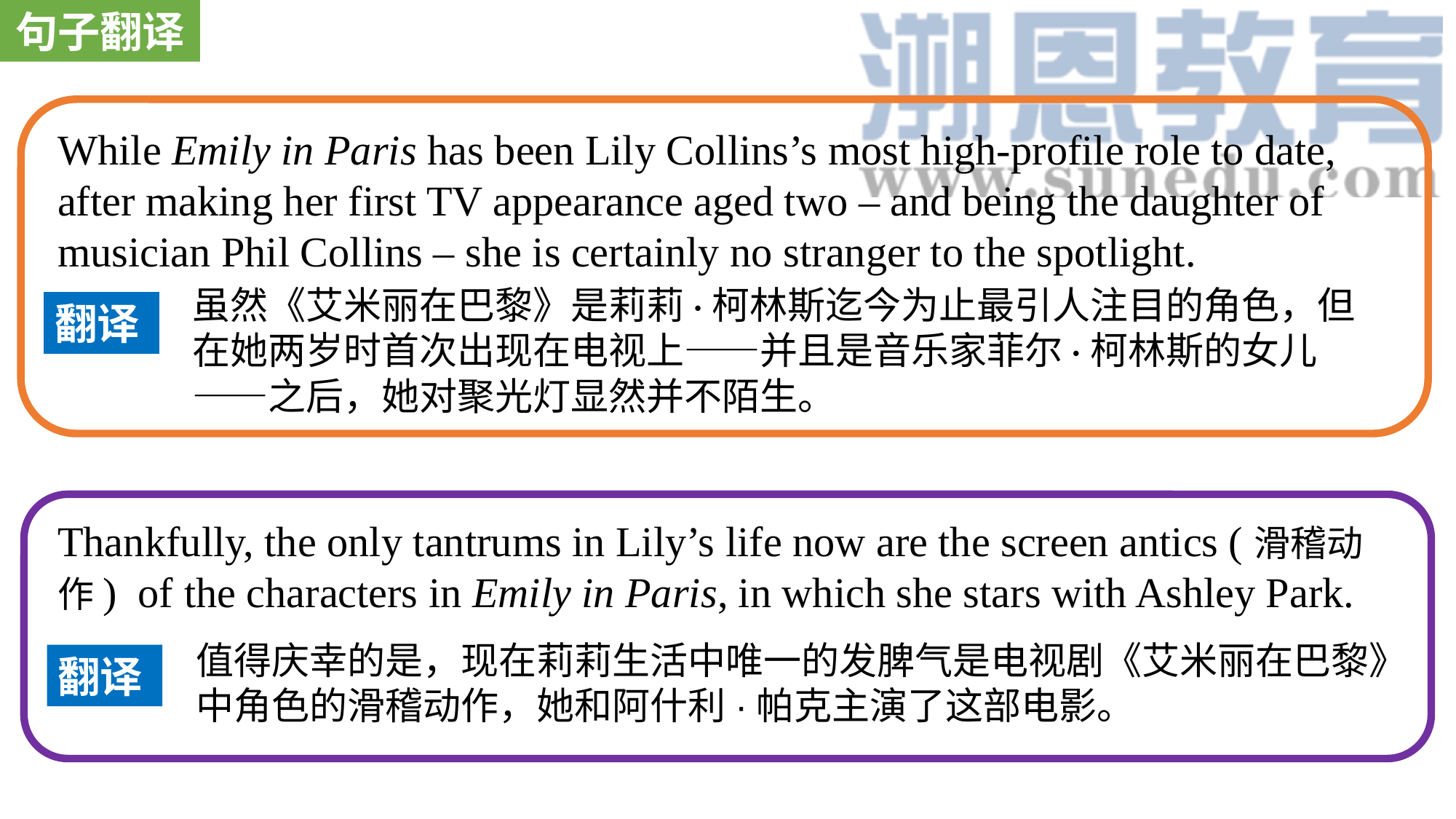

句子翻译

While Emily in Paris has been Lily Collins’s most high-profile role to date, after making her first TV appearance aged two – and being the daughter of musician Phil Collins – she is certainly no stranger to the spotlight.
虽然《艾米丽在巴黎》是莉莉·柯林斯迄今为止最引人注目的角色，但在她两岁时首次出现在电视上——并且是音乐家菲尔·柯林斯的女儿——之后，她对聚光灯显然并不陌生。
翻译

Thankfully, the only tantrums in Lily’s life now are the screen antics (滑稽动作)  of the characters in Emily in Paris, in which she stars with Ashley Park.
值得庆幸的是，现在莉莉生活中唯一的发脾气是电视剧《艾米丽在巴黎》中角色的滑稽动作，她和阿什利·帕克主演了这部电影。
翻译